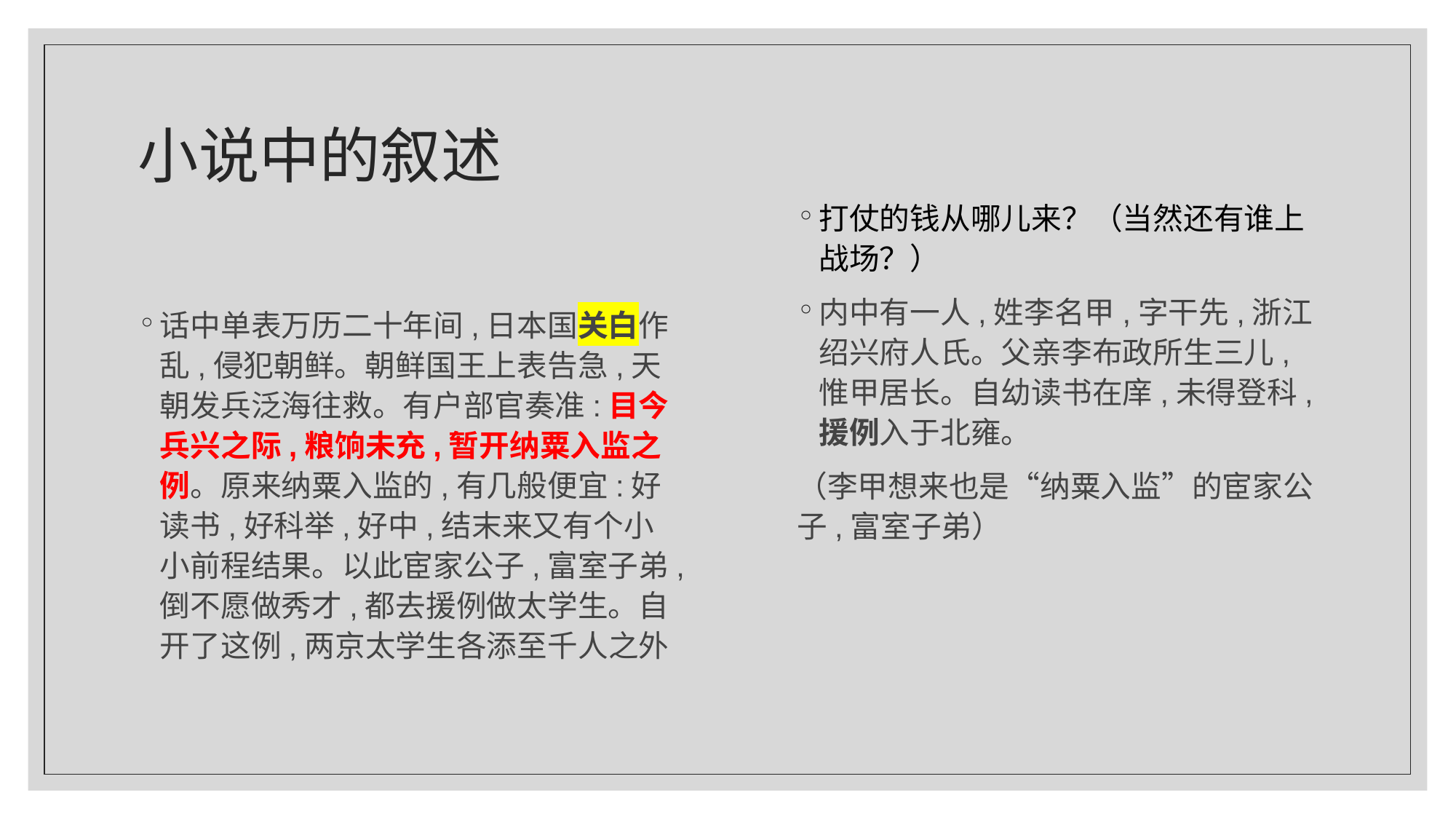

# 小说中的叙述

打仗的钱从哪儿来？（当然还有谁上战场？）
内中有一人,姓李名甲,字干先,浙江绍兴府人氏。父亲李布政所生三儿,惟甲居长。自幼读书在庠,未得登科,援例入于北雍。
（李甲想来也是“纳粟入监”的宦家公子,富室子弟）

话中单表万历二十年间,日本国关白作乱,侵犯朝鲜。朝鲜国王上表告急,天朝发兵泛海往救。有户部官奏准:目今兵兴之际,粮饷未充,暂开纳粟入监之例。原来纳粟入监的,有几般便宜:好读书,好科举,好中,结末来又有个小小前程结果。以此宦家公子,富室子弟,倒不愿做秀才,都去援例做太学生。自开了这例,两京太学生各添至千人之外